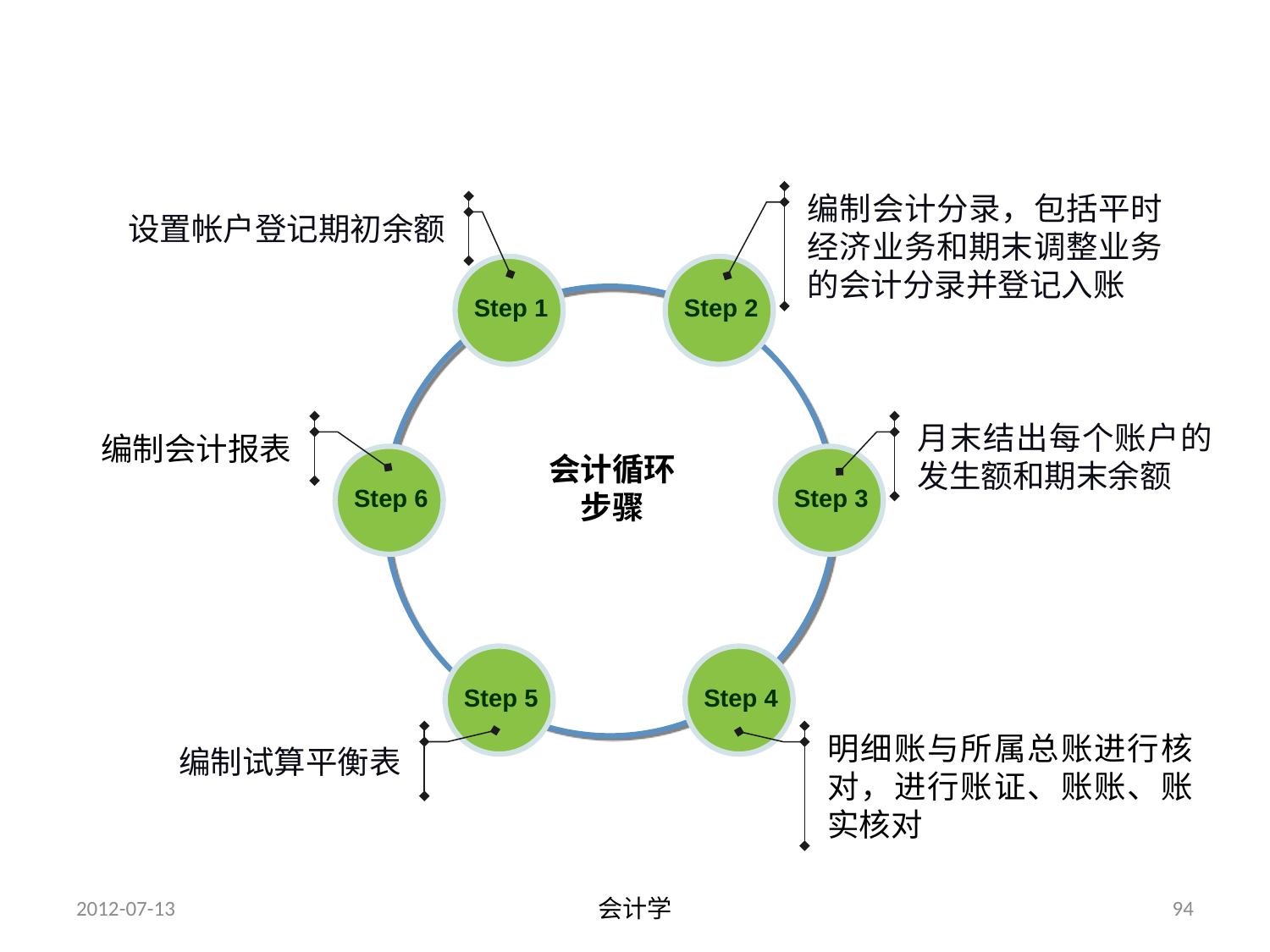

# 会计循环的基本程序：
编制会计分录，包括平时经济业务和期末调整业务的会计分录并登记入账
设置帐户登记期初余额

Step 1

Step 2

编制会计报表
月末结出每个账户的发生额和期末余额
会计循环
步骤

Step 6

Step 3

Step 5

Step 4
编制试算平衡表
明细账与所属总账进行核对，进行账证、账账、账实核对
2012-07-13
会计学
94